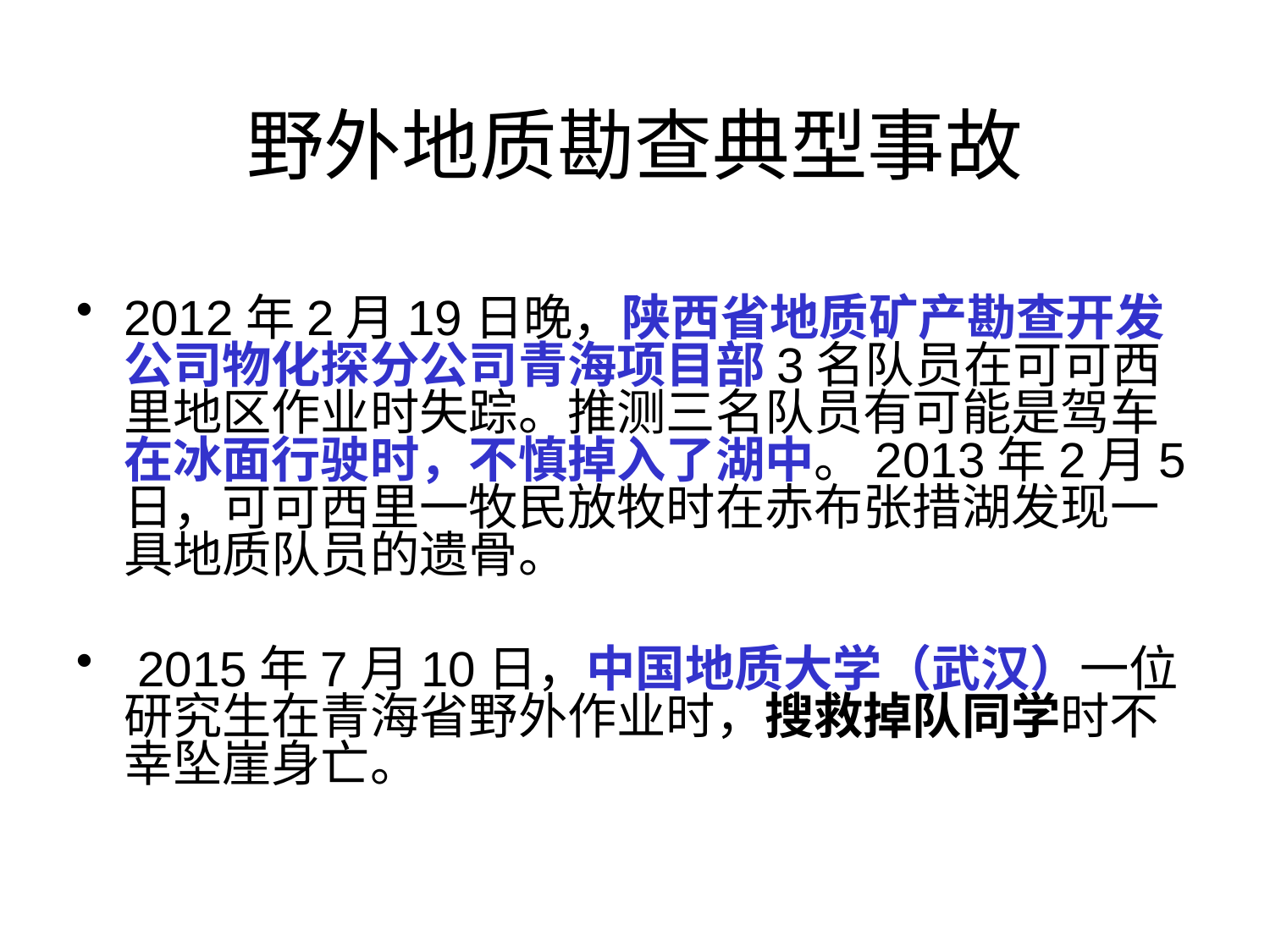

# 野外地质勘查典型事故

2012年2月19日晚，陕西省地质矿产勘查开发公司物化探分公司青海项目部3名队员在可可西里地区作业时失踪。推测三名队员有可能是驾车在冰面行驶时，不慎掉入了湖中。2013年2月5日，可可西里一牧民放牧时在赤布张措湖发现一具地质队员的遗骨。

 2015年7月10日，中国地质大学（武汉）一位研究生在青海省野外作业时，搜救掉队同学时不幸坠崖身亡。